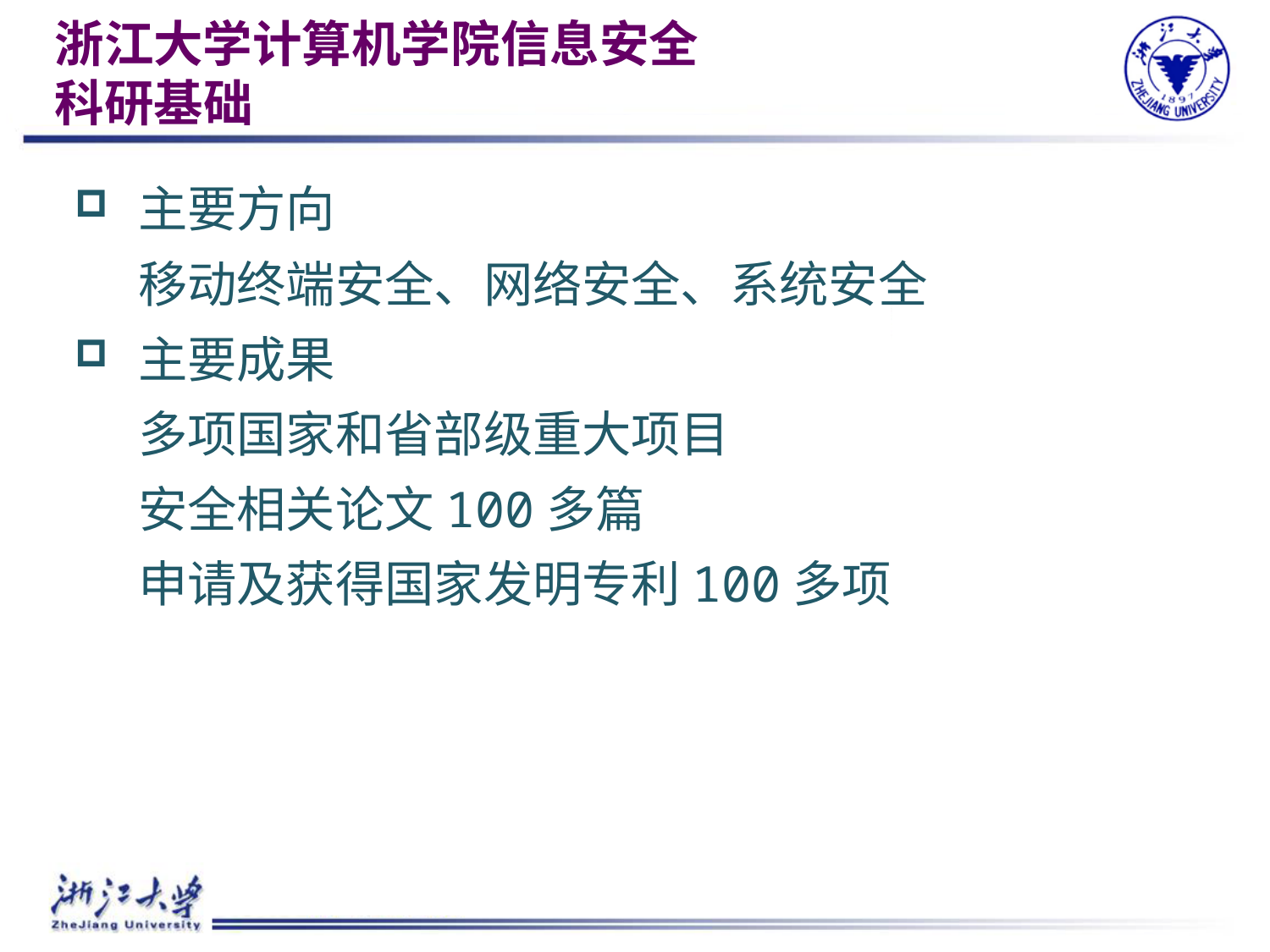

# 浙江大学计算机学院信息安全 科研基础
主要方向
	移动终端安全、网络安全、系统安全
主要成果
	多项国家和省部级重大项目
	安全相关论文100多篇
	申请及获得国家发明专利100多项